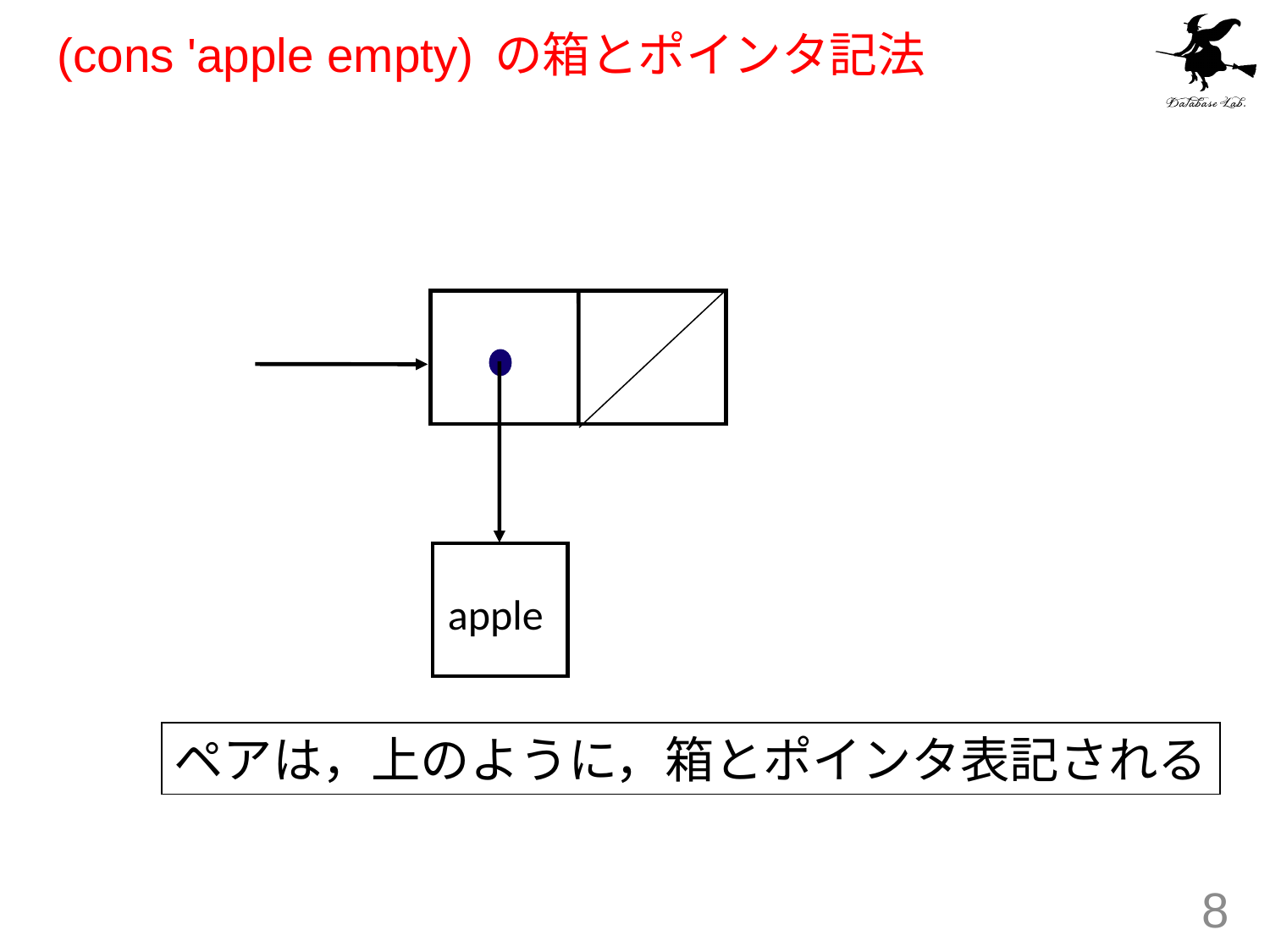

# (cons 'apple empty) の箱とポインタ記法

apple
ペアは，上のように，箱とポインタ表記される
8